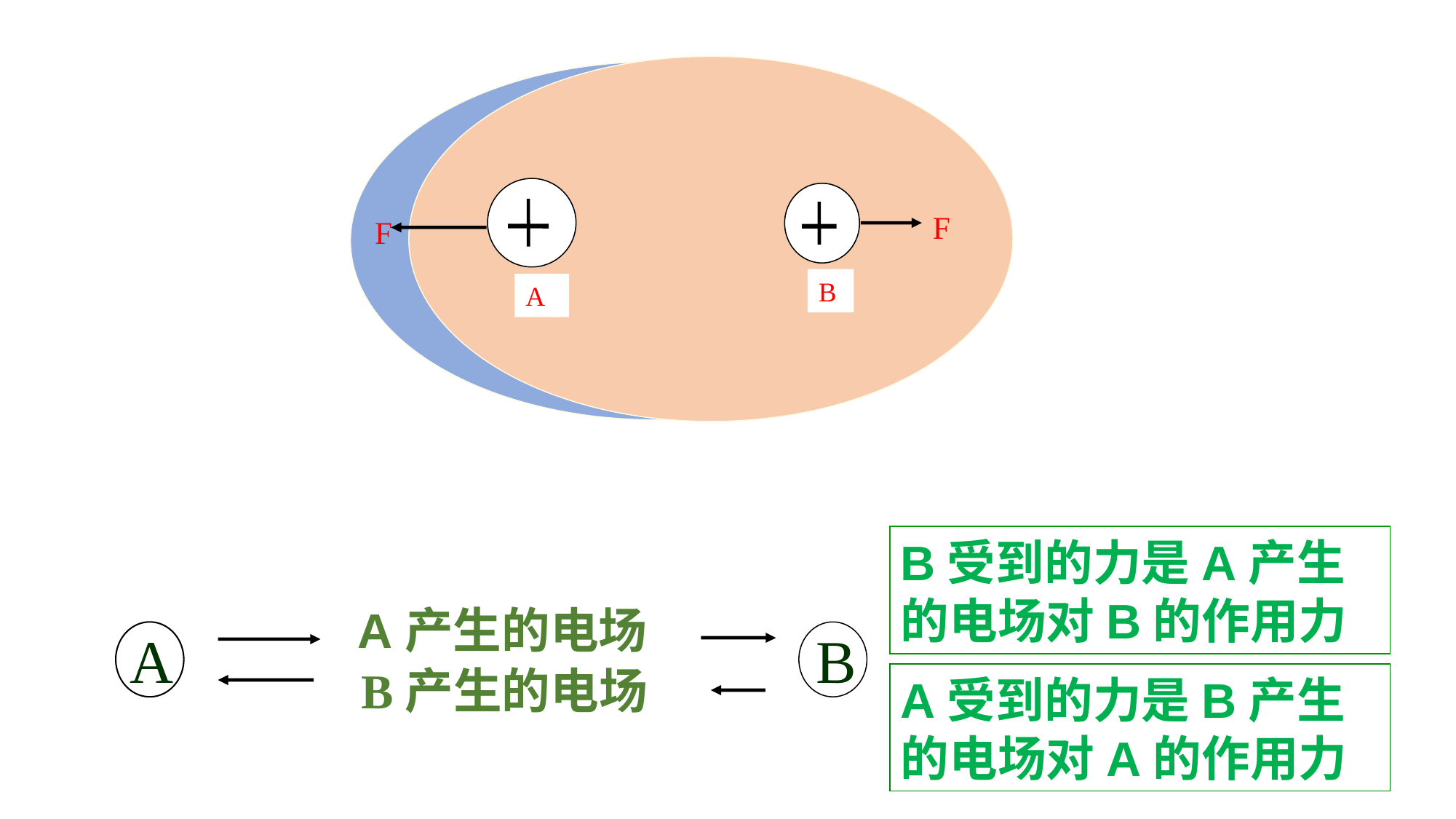

A

B
F

F

B受到的力是A产生的电场对B的作用力
A产生的电场
B

A

B产生的电场
A受到的力是B产生的电场对A的作用力